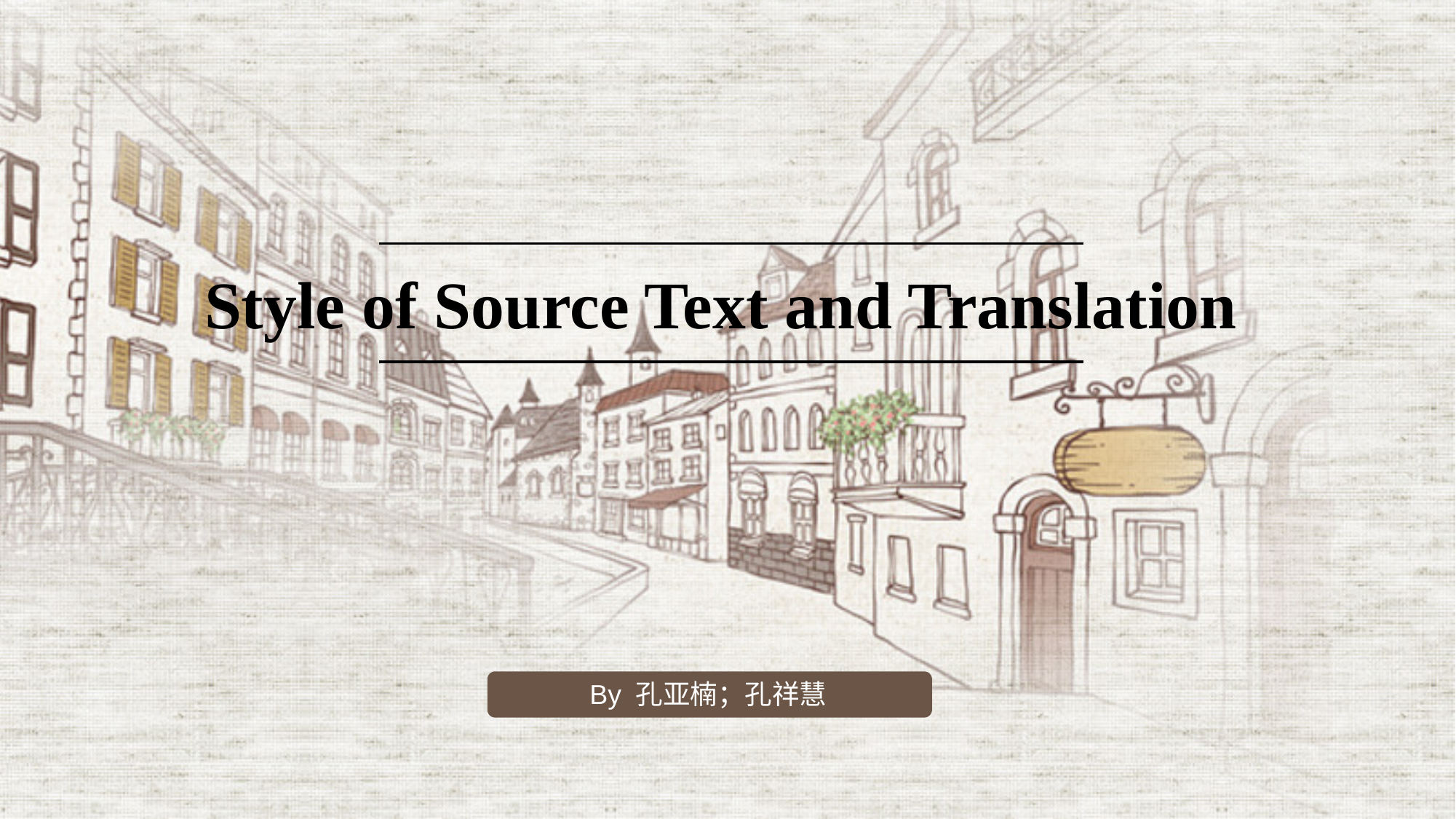

Style of Source Text and Translation

By 孔亚楠；孔祥慧